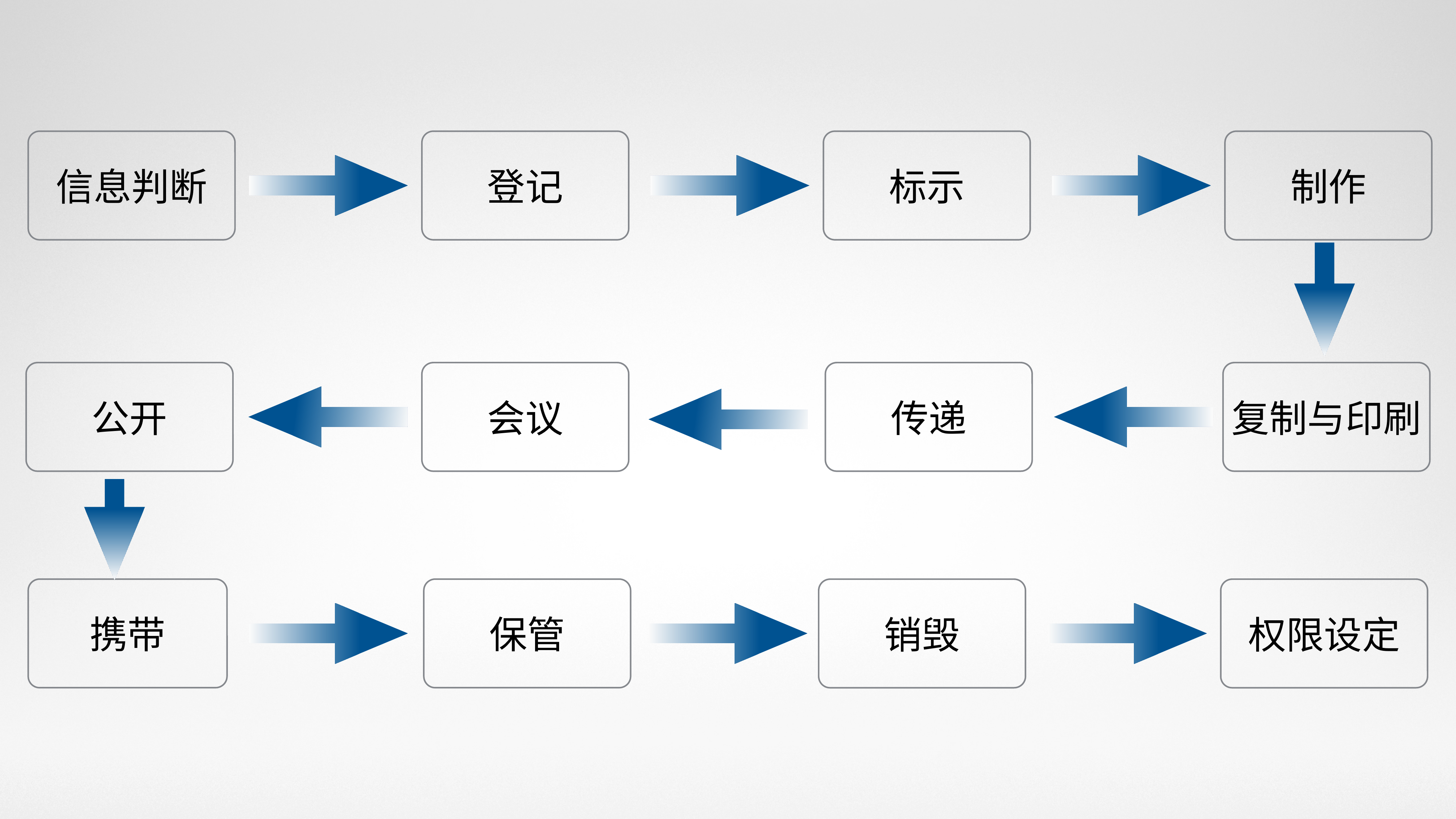

信息判断

登记

标示

制作

公开

会议

传递

复制与印刷

保管

携带

销毁

权限设定